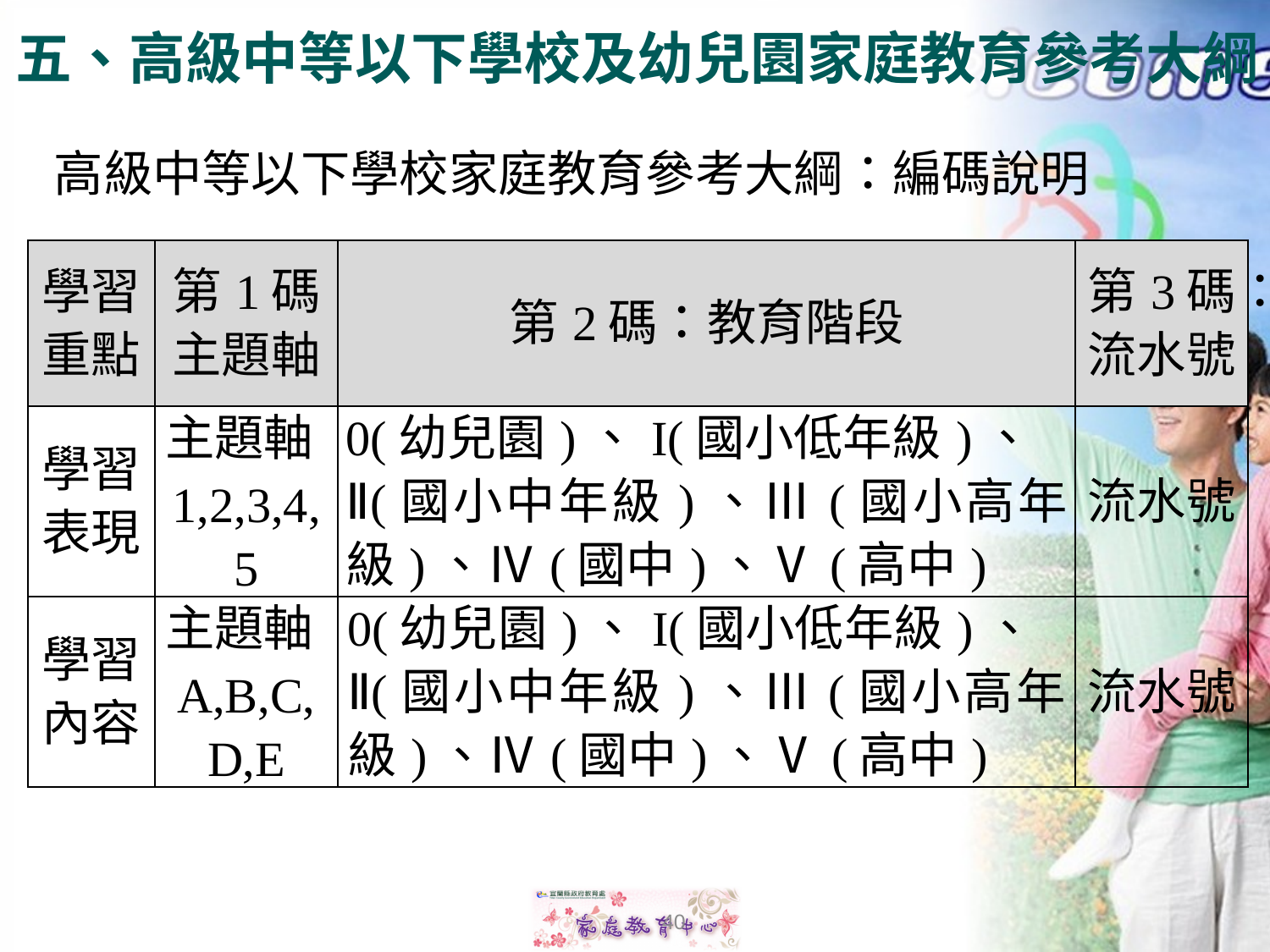

五、高級中等以下學校及幼兒園家庭教育參考大綱
高級中等以下學校家庭教育參考大綱：編碼說明
| 學習重點 | 第1碼：主題軸 | 第2碼：教育階段 | 第3碼：流水號 |
| --- | --- | --- | --- |
| 學習表現 | 主題軸1,2,3,4,5 | 0(幼兒園)、I(國小低年級)、 Ⅱ(國小中年級)、Ⅲ(國小高年級)、Ⅳ(國中)、Ⅴ(高中) | 流水號 |
| 學習內容 | 主題軸A,B,C,D,E | 0(幼兒園)、I(國小低年級)、 Ⅱ(國小中年級)、Ⅲ(國小高年級)、Ⅳ(國中)、Ⅴ(高中) | 流水號 |
40